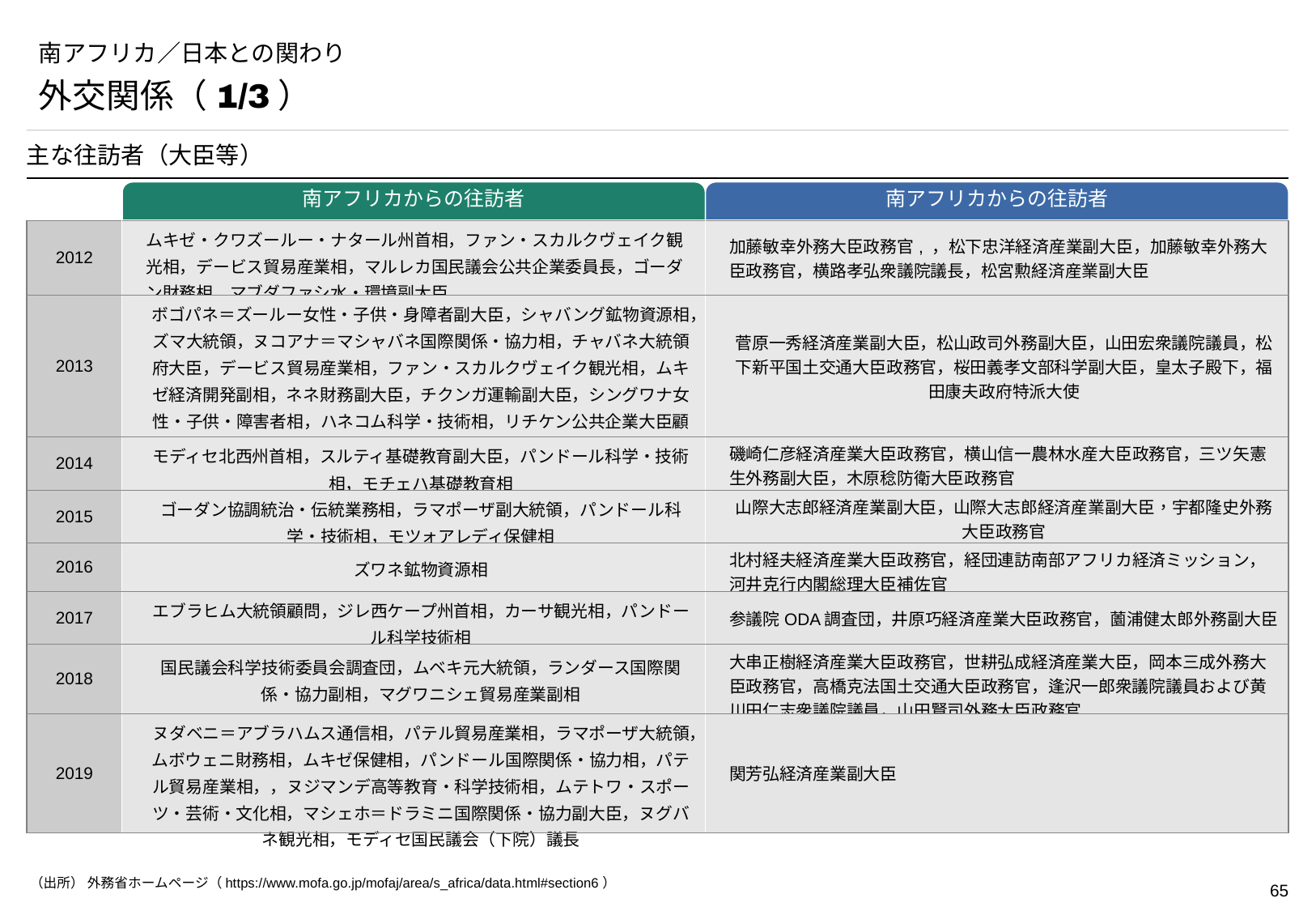

# 南アフリカ／日本との関わり
外交関係（1/3）
主な往訪者（大臣等）
南アフリカからの往訪者
南アフリカからの往訪者
| 2012 | ムキゼ・クワズールー・ナタール州首相，ファン・スカルクヴェイク観光相，デービス貿易産業相，マルレカ国民議会公共企業委員長，ゴーダン財務相，マブダファシ水・環境副大臣 | 加藤敏幸外務大臣政務官, ，松下忠洋経済産業副大臣，加藤敏幸外務大臣政務官，横路孝弘衆議院議長，松宮勲経済産業副大臣 |
| --- | --- | --- |
| 2013 | ボゴパネ＝ズールー女性・子供・身障者副大臣，シャバング鉱物資源相，ズマ大統領，ヌコアナ＝マシャバネ国際関係・協力相，チャバネ大統領府大臣，デービス貿易産業相，ファン・スカルクヴェイク観光相，ムキゼ経済開発副相，ネネ財務副大臣，チクンガ運輸副大臣，シングワナ女性・子供・障害者相，ハネコム科学・技術相，リチケン公共企業大臣顧問，マーティンズ・エネルギー相 | 菅原一秀経済産業副大臣，松山政司外務副大臣，山田宏衆議院議員，松下新平国土交通大臣政務官，桜田義孝文部科学副大臣，皇太子殿下，福田康夫政府特派大使 |
| 2014 | モディセ北西州首相，スルティ基礎教育副大臣，パンドール科学・技術相，モチェハ基礎教育相 | 磯崎仁彦経済産業大臣政務官，横山信一農林水産大臣政務官，三ツ矢憲生外務副大臣，木原稔防衛大臣政務官 |
| 2015 | ゴーダン協調統治・伝統業務相，ラマポーザ副大統領，パンドール科学・技術相，モツォアレディ保健相 | 山際大志郎経済産業副大臣，山際大志郎経済産業副大臣，宇都隆史外務大臣政務官 |
| 2016 | ズワネ鉱物資源相 | 北村経夫経済産業大臣政務官，経団連訪南部アフリカ経済ミッション，河井克行内閣総理大臣補佐官 |
| 2017 | エブラヒム大統領顧問，ジレ西ケープ州首相，カーサ観光相，パンドール科学技術相 | 参議院ODA調査団，井原巧経済産業大臣政務官，薗浦健太郎外務副大臣 |
| 2018 | 国民議会科学技術委員会調査団，ムベキ元大統領，ランダース国際関係・協力副相，マグワニシェ貿易産業副相 | 大串正樹経済産業大臣政務官，世耕弘成経済産業大臣，岡本三成外務大臣政務官，高橋克法国土交通大臣政務官，逢沢一郎衆議院議員および黄川田仁志衆議院議員，山田賢司外務大臣政務官 |
| 2019 | ヌダベニ＝アブラハムス通信相，パテル貿易産業相，ラマポーザ大統領，ムボウェニ財務相，ムキゼ保健相，パンドール国際関係・協力相，パテル貿易産業相，，ヌジマンデ高等教育・科学技術相，ムテトワ・スポーツ・芸術・文化相，マシェホ＝ドラミニ国際関係・協力副大臣，ヌグバネ観光相，モディセ国民議会（下院）議長 | 関芳弘経済産業副大臣 |
（出所） 外務省ホームページ（https://www.mofa.go.jp/mofaj/area/s_africa/data.html#section6）